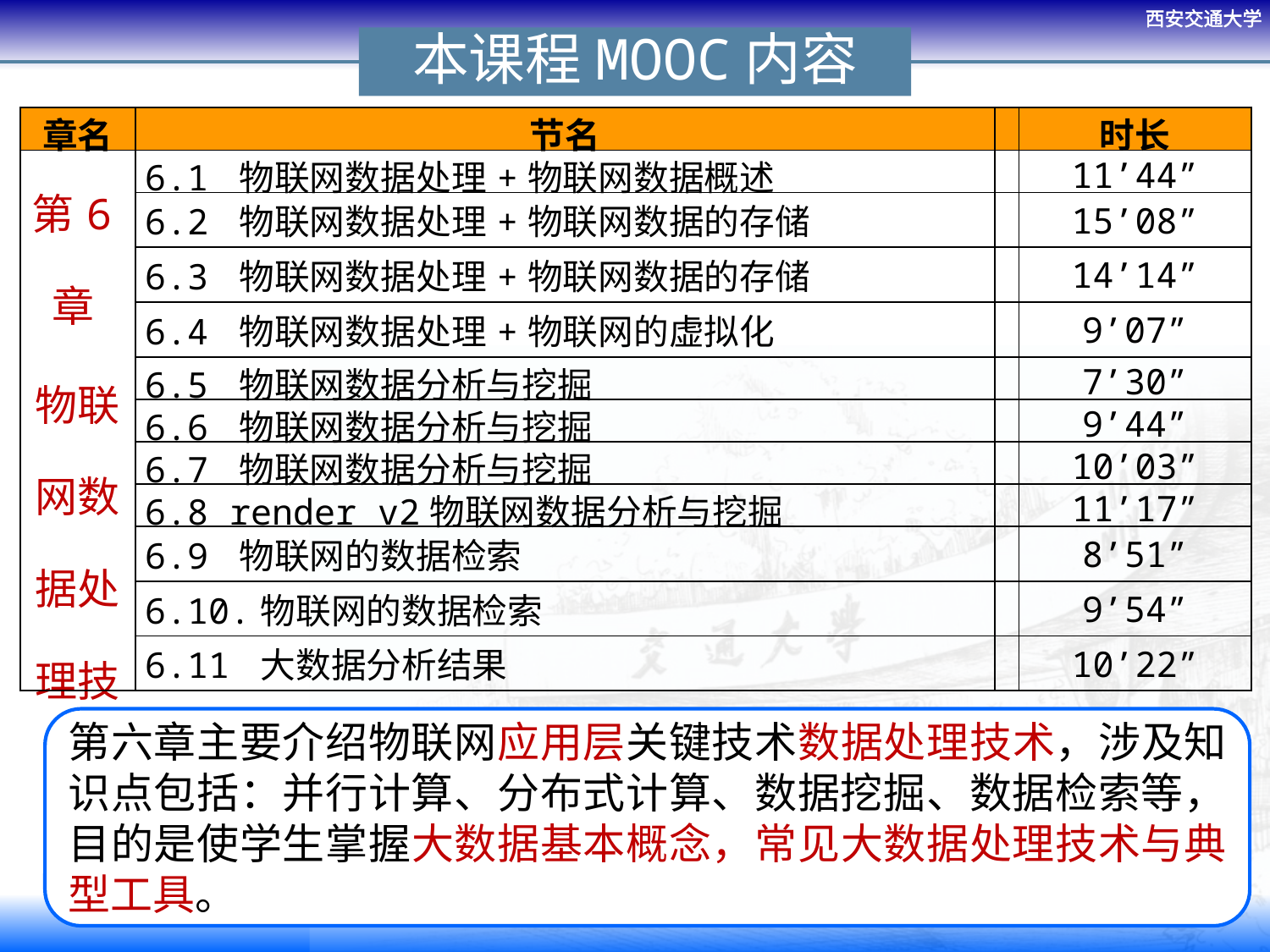

本课程MOOC内容
| 章名 | 节名 |  | 时长 |
| --- | --- | --- | --- |
| 第6章 物联网数据处理技术 | 6.1 物联网数据处理+物联网数据概述 |  | 11’44” |
|  | 6.2 物联网数据处理+物联网数据的存储 |  | 15’08” |
|  | 6.3 物联网数据处理+物联网数据的存储 |  | 14’14” |
|  | 6.4 物联网数据处理+物联网的虚拟化 |  | 9’07” |
|  | 6.5 物联网数据分析与挖掘 |  | 7’30” |
|  | 6.6 物联网数据分析与挖掘 |  | 9’44” |
|  | 6.7 物联网数据分析与挖掘 |  | 10’03” |
|  | 6.8 render v2物联网数据分析与挖掘 |  | 11’17” |
|  | 6.9 物联网的数据检索 |  | 8’51” |
|  | 6.10.物联网的数据检索 |  | 9’54” |
|  | 6.11 大数据分析结果 |  | 10’22” |
第六章主要介绍物联网应用层关键技术数据处理技术，涉及知识点包括：并行计算、分布式计算、数据挖掘、数据检索等，目的是使学生掌握大数据基本概念，常见大数据处理技术与典型工具。